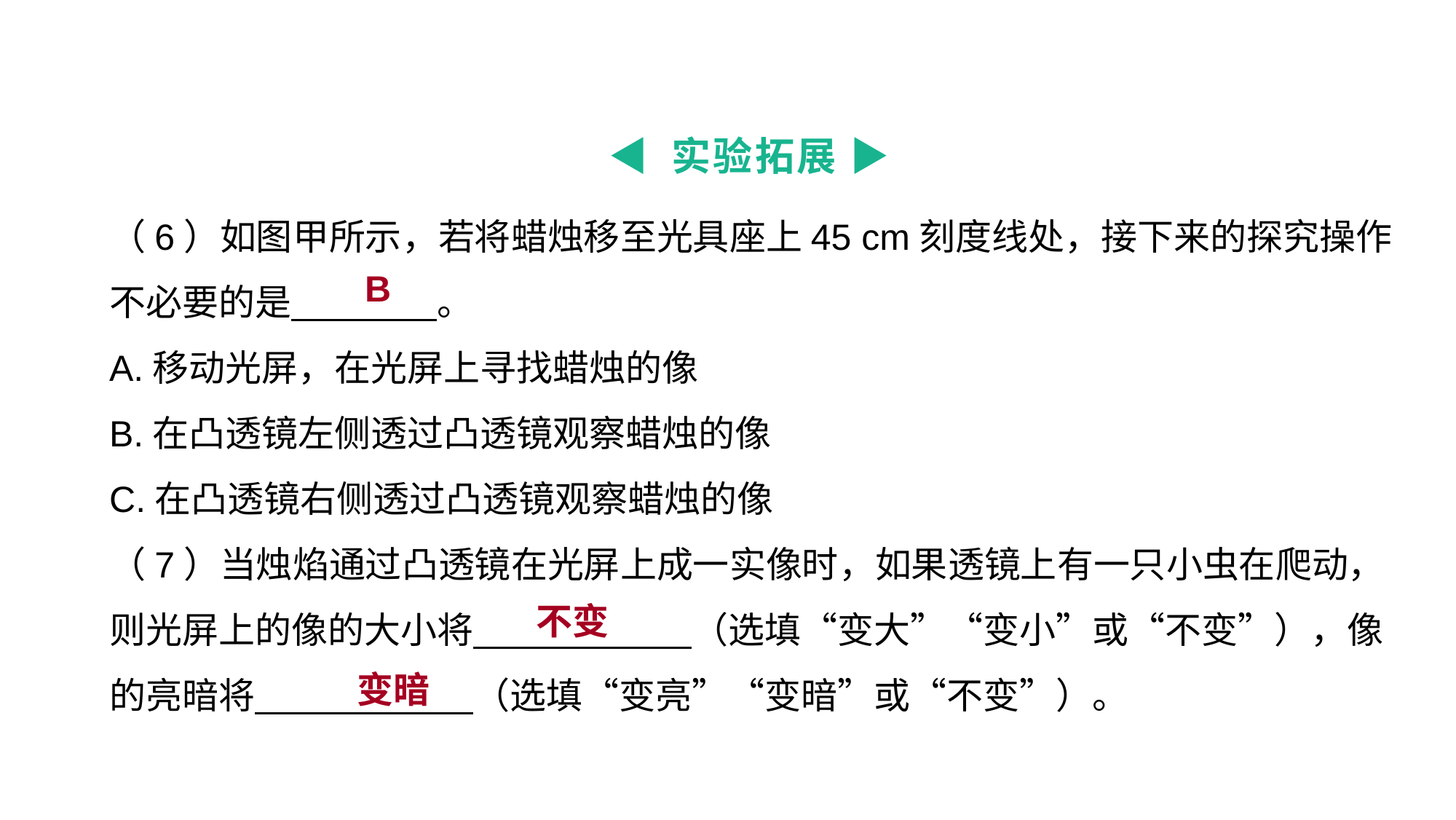

◀ 实验拓展 ▶
（6）如图甲所示，若将蜡烛移至光具座上45 cm刻度线处，接下来的探究操作不必要的是　　　　。
A.移动光屏，在光屏上寻找蜡烛的像
B.在凸透镜左侧透过凸透镜观察蜡烛的像
C.在凸透镜右侧透过凸透镜观察蜡烛的像
（7）当烛焰通过凸透镜在光屏上成一实像时，如果透镜上有一只小虫在爬动，则光屏上的像的大小将　　　　　　（选填“变大”“变小”或“不变”），像的亮暗将　　　　　　（选填“变亮”“变暗”或“不变”）。
实验突破 素养提升
B
不变
变暗